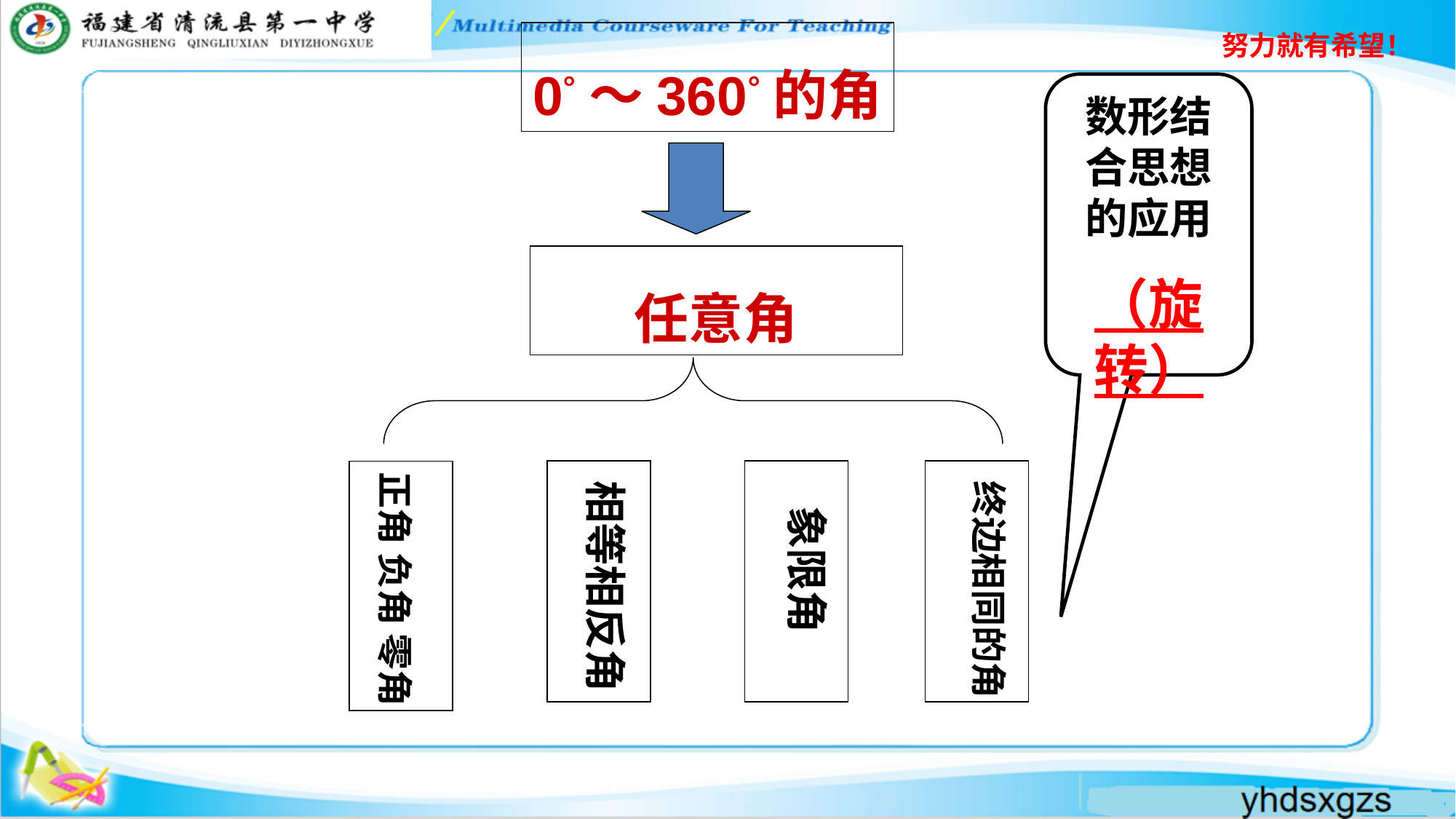

0°～360°的角

数形结合思想的应用
（旋转）

任意角

正角 负角 零角

相等相反角

终边相同的角

象限角